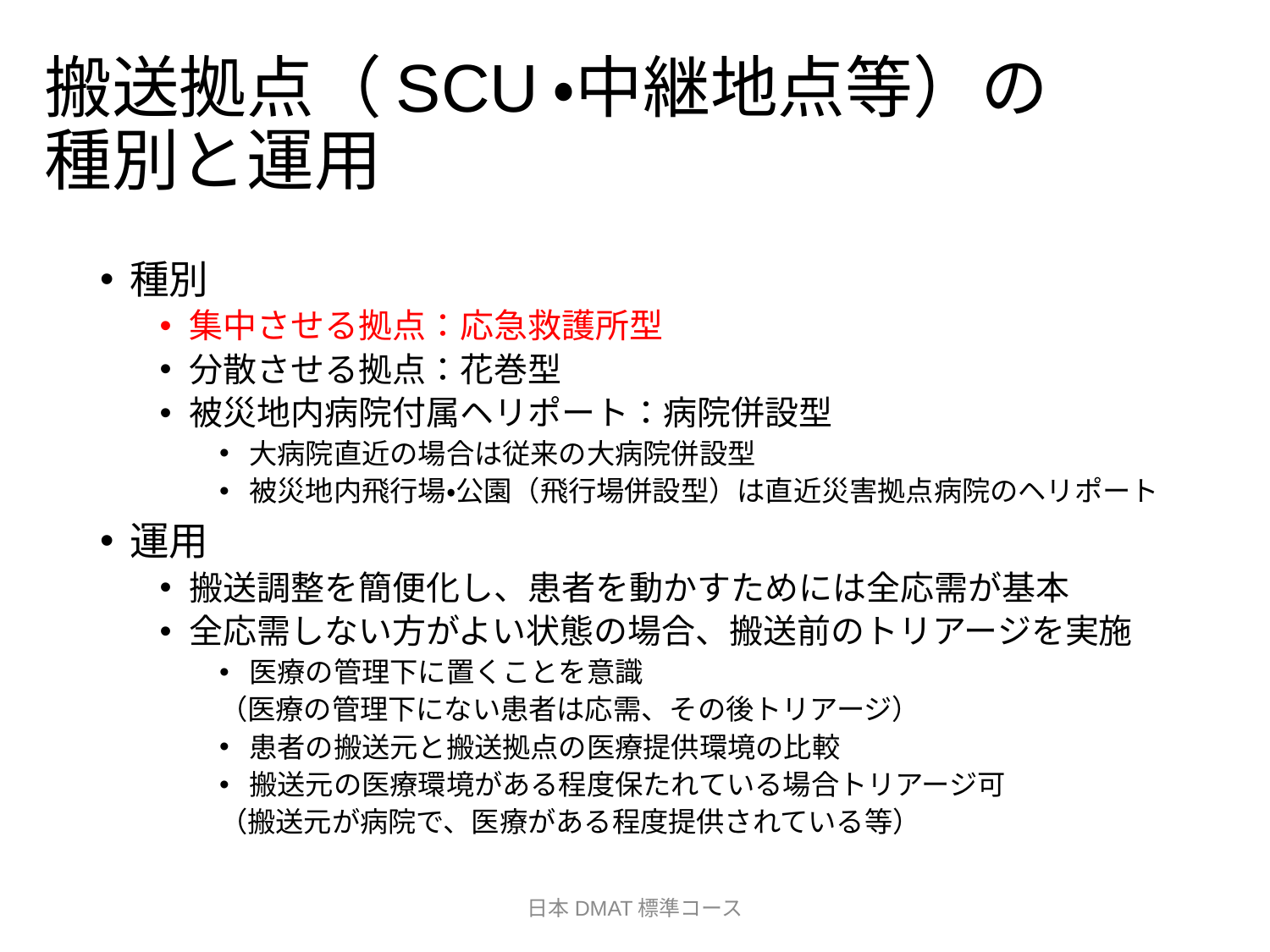

# 搬送拠点（SCU・中継地点等）の 種別と運用
種別
集中させる拠点：応急救護所型
分散させる拠点：花巻型
被災地内病院付属ヘリポート：病院併設型
大病院直近の場合は従来の大病院併設型
被災地内飛行場・公園（飛行場併設型）は直近災害拠点病院のヘリポート
運用
搬送調整を簡便化し、患者を動かすためには全応需が基本
全応需しない方がよい状態の場合、搬送前のトリアージを実施
医療の管理下に置くことを意識
（医療の管理下にない患者は応需、その後トリアージ）
患者の搬送元と搬送拠点の医療提供環境の比較
搬送元の医療環境がある程度保たれている場合トリアージ可
（搬送元が病院で、医療がある程度提供されている等）

日本DMAT標準コース